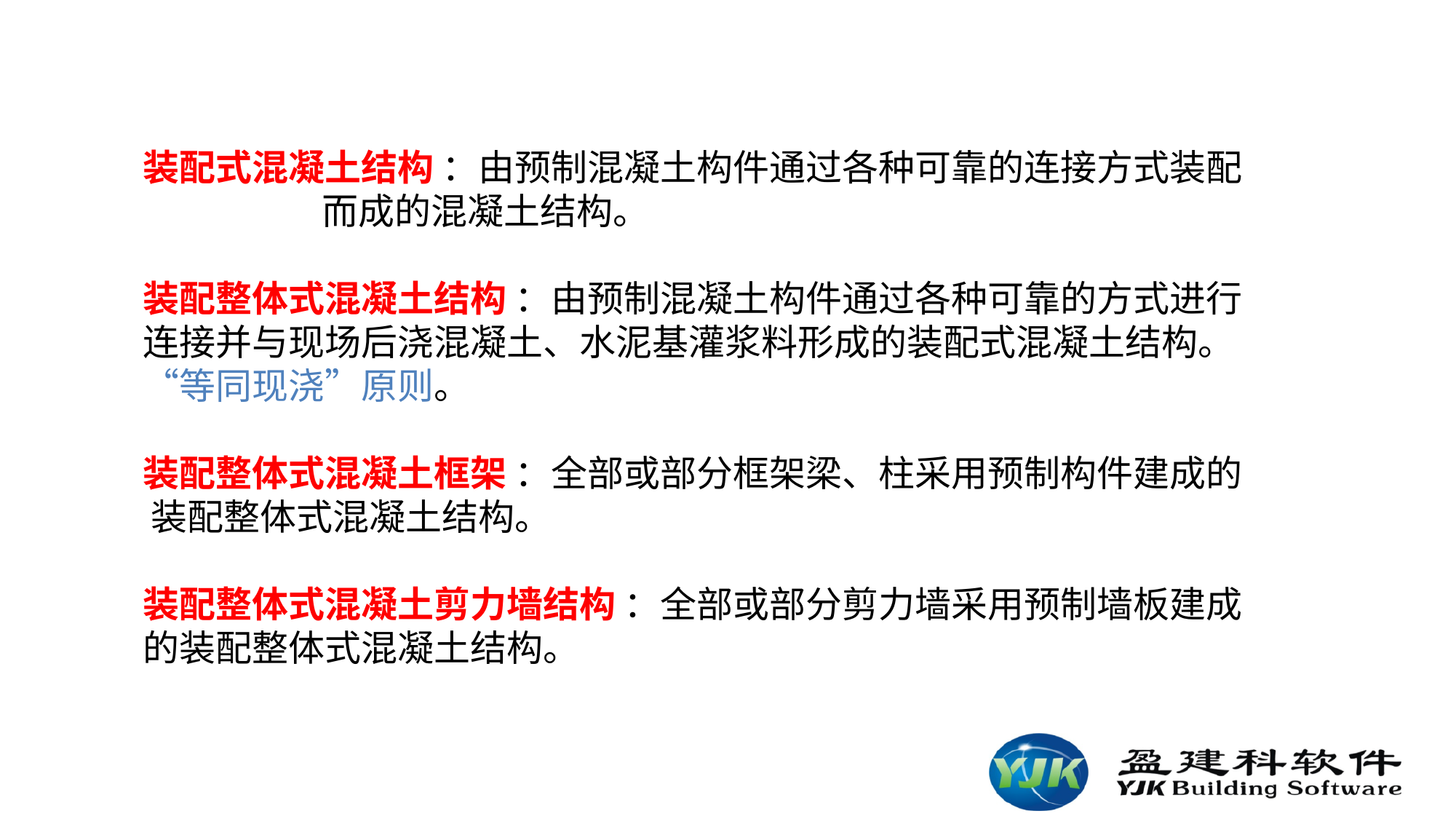

装配式混凝土结构 ：由预制混凝土构件通过各种可靠的连接方式装配                         而成的混凝土结构。

装配整体式混凝土结构 ：由预制混凝土构件通过各种可靠的方式进行连接并与现场后浇混凝土、水泥基灌浆料形成的装配式混凝土结构。  “等同现浇”原则。

装配整体式混凝土框架 ：全部或部分框架梁、柱采用预制构件建成的    装配整体式混凝土结构。

装配整体式混凝土剪力墙结构 ：全部或部分剪力墙采用预制墙板建成  的装配整体式混凝土结构。